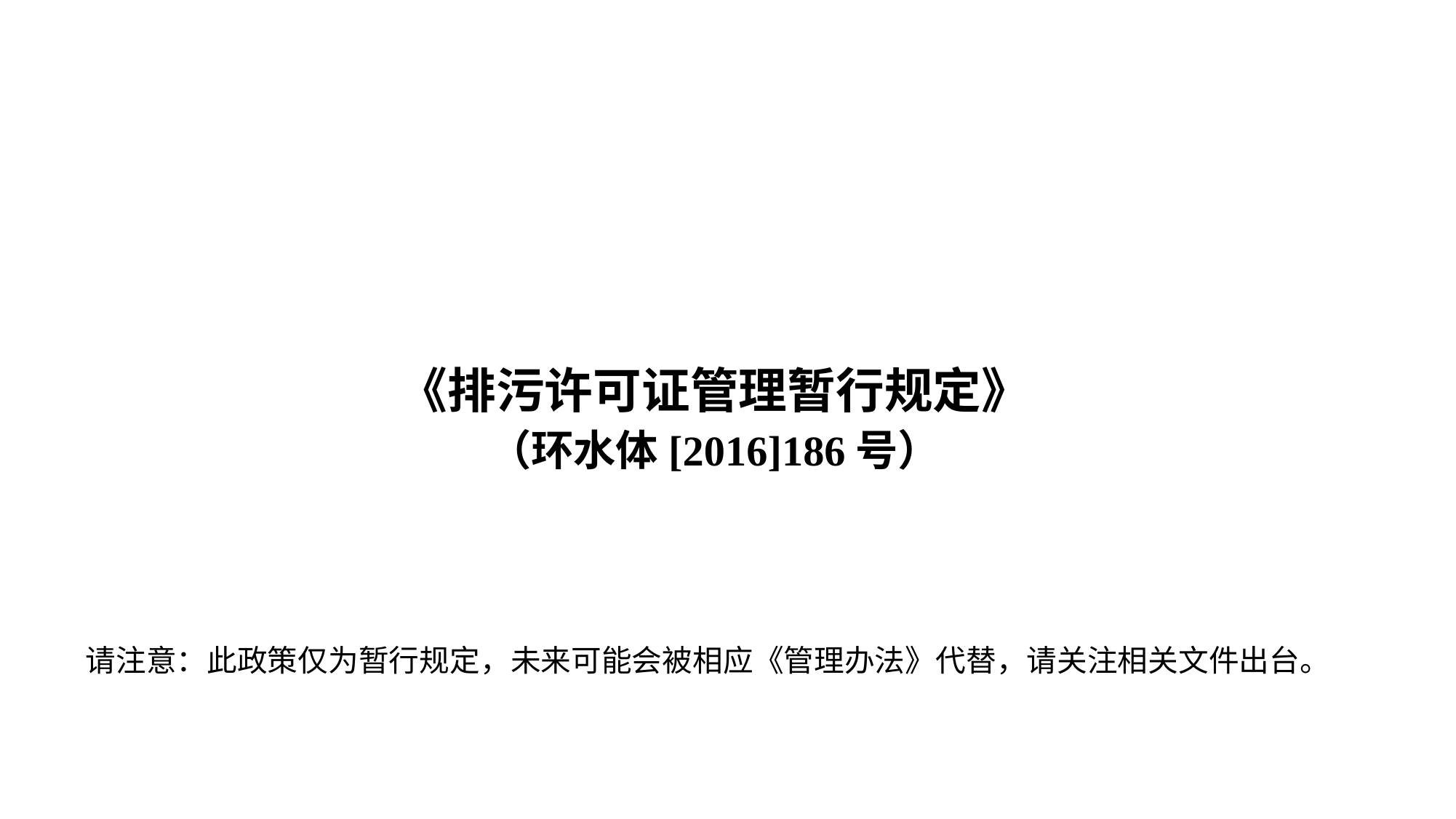

《排污许可证管理暂行规定》
（环水体[2016]186号）
请注意：此政策仅为暂行规定，未来可能会被相应《管理办法》代替，请关注相关文件出台。